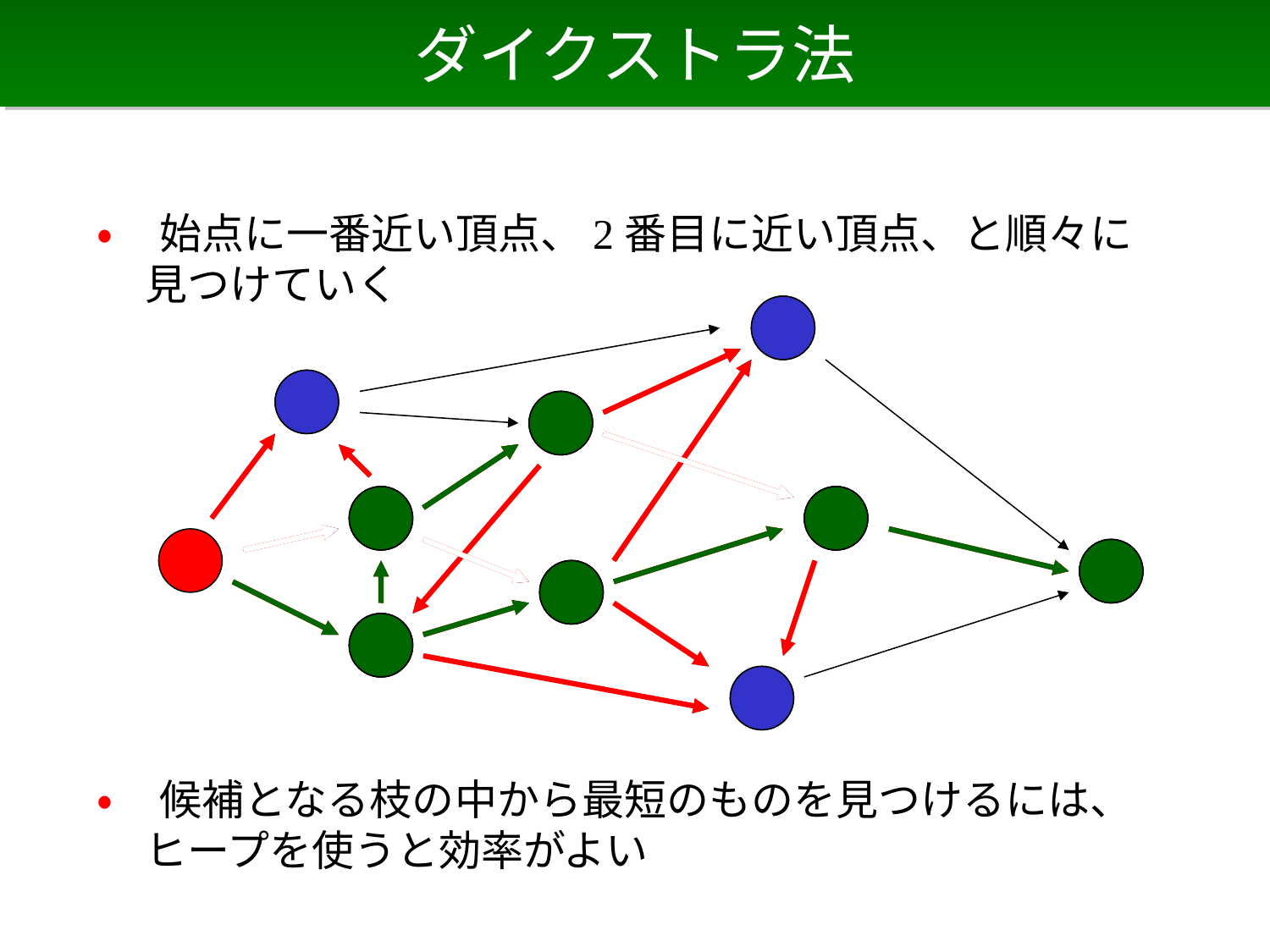

# ダイクストラ法
• 始点に一番近い頂点、2番目に近い頂点、と順々に見つけていく

• 候補となる枝の中から最短のものを見つけるには、ヒープを使うと効率がよい